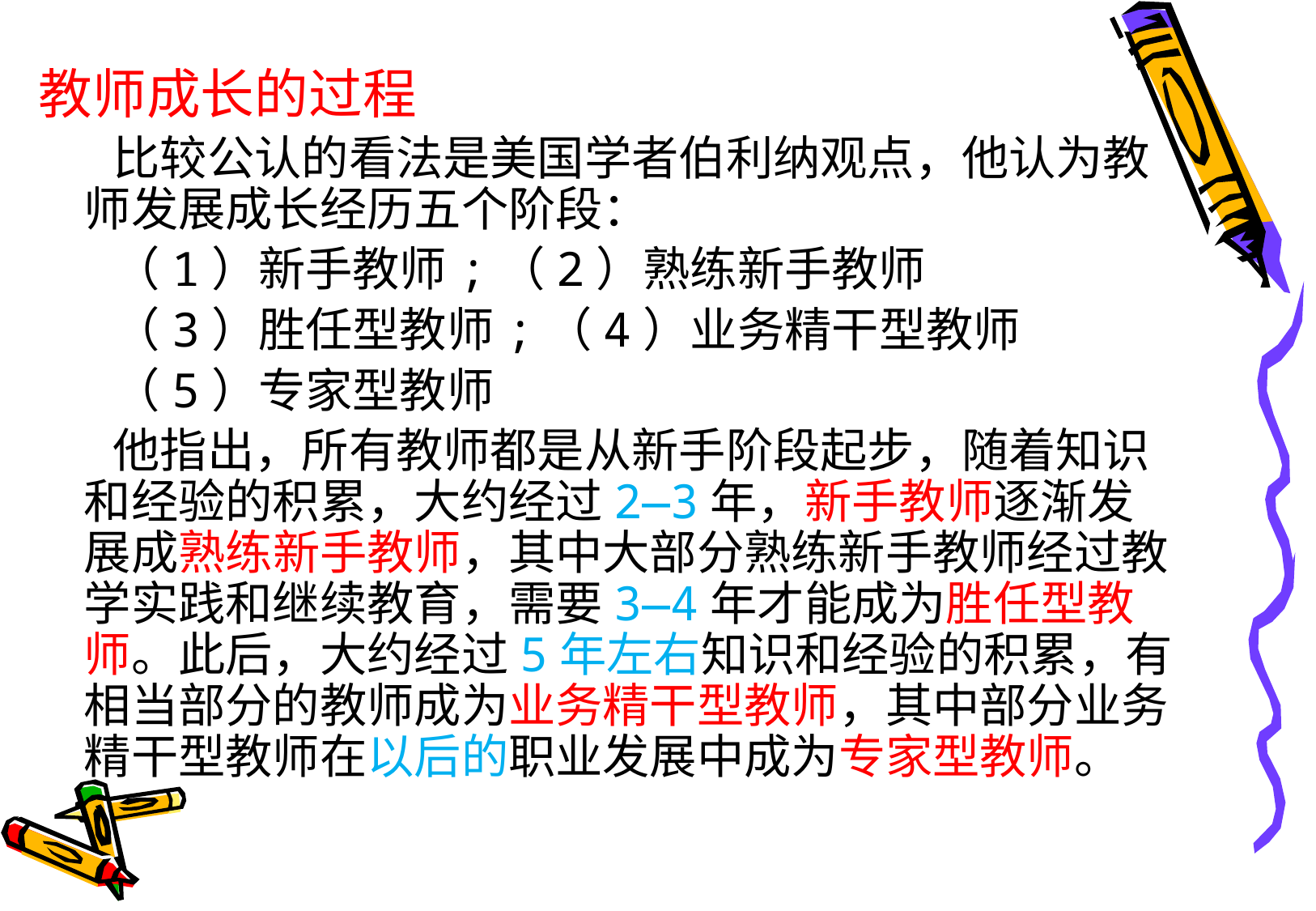

教师成长的过程
      比较公认的看法是美国学者伯利纳观点，他认为教师发展成长经历五个阶段：
      （1）新手教师;（2）熟练新手教师
      （3）胜任型教师;（4）业务精干型教师
      （5）专家型教师
      他指出，所有教师都是从新手阶段起步，随着知识和经验的积累，大约经过2—3年，新手教师逐渐发展成熟练新手教师，其中大部分熟练新手教师经过教学实践和继续教育，需要3—4年才能成为胜任型教师。此后，大约经过5年左右知识和经验的积累，有相当部分的教师成为业务精干型教师，其中部分业务精干型教师在以后的职业发展中成为专家型教师。